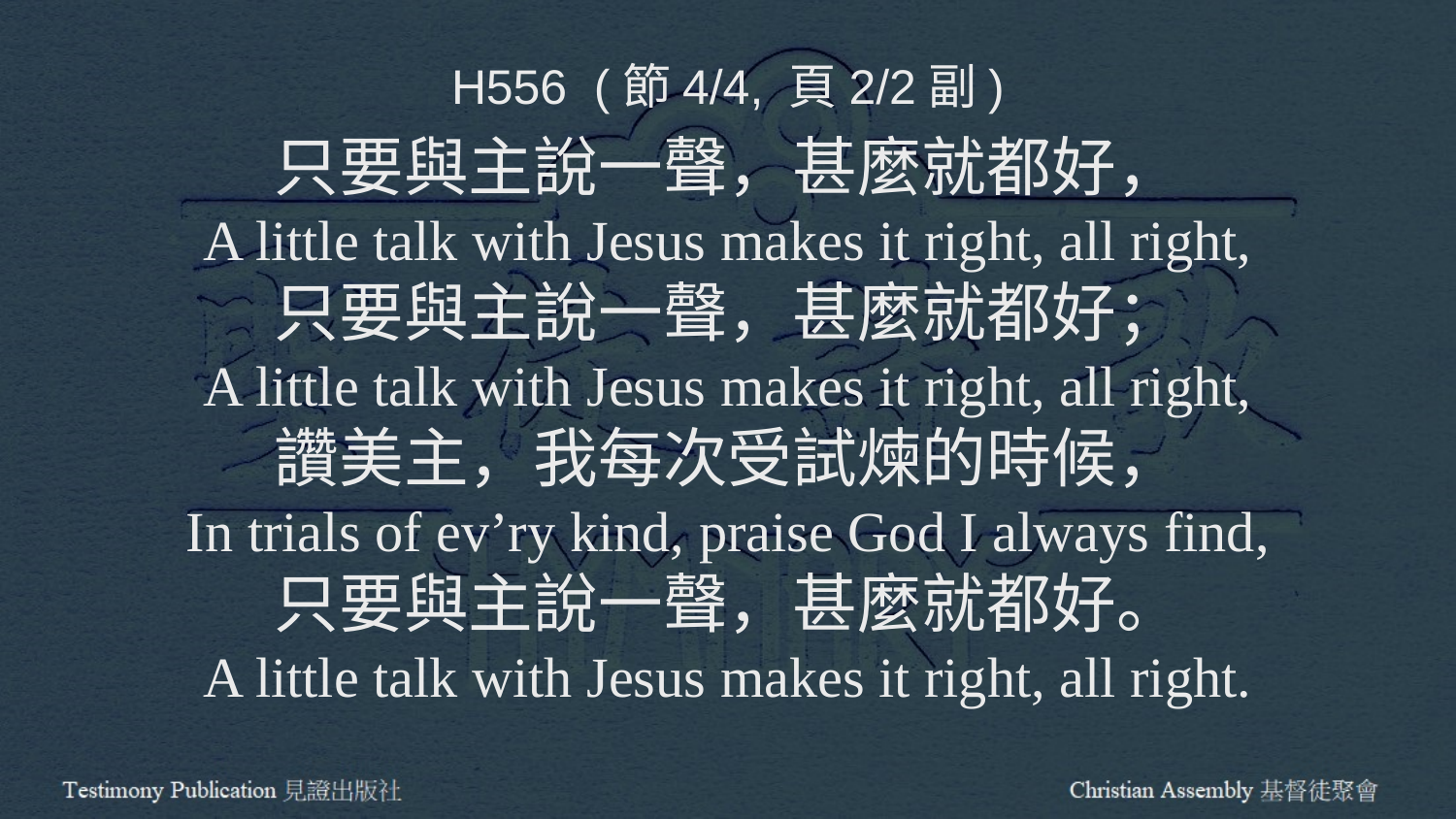

H556  (節4/4, 頁2/2副)
只要與主說一聲，甚麼就都好，
A little talk with Jesus makes it right, all right,
只要與主說一聲，甚麼就都好；
A little talk with Jesus makes it right, all right,
讚美主，我每次受試煉的時候，
In trials of ev’ry kind, praise God I always find,
只要與主說一聲，甚麼就都好。
A little talk with Jesus makes it right, all right.